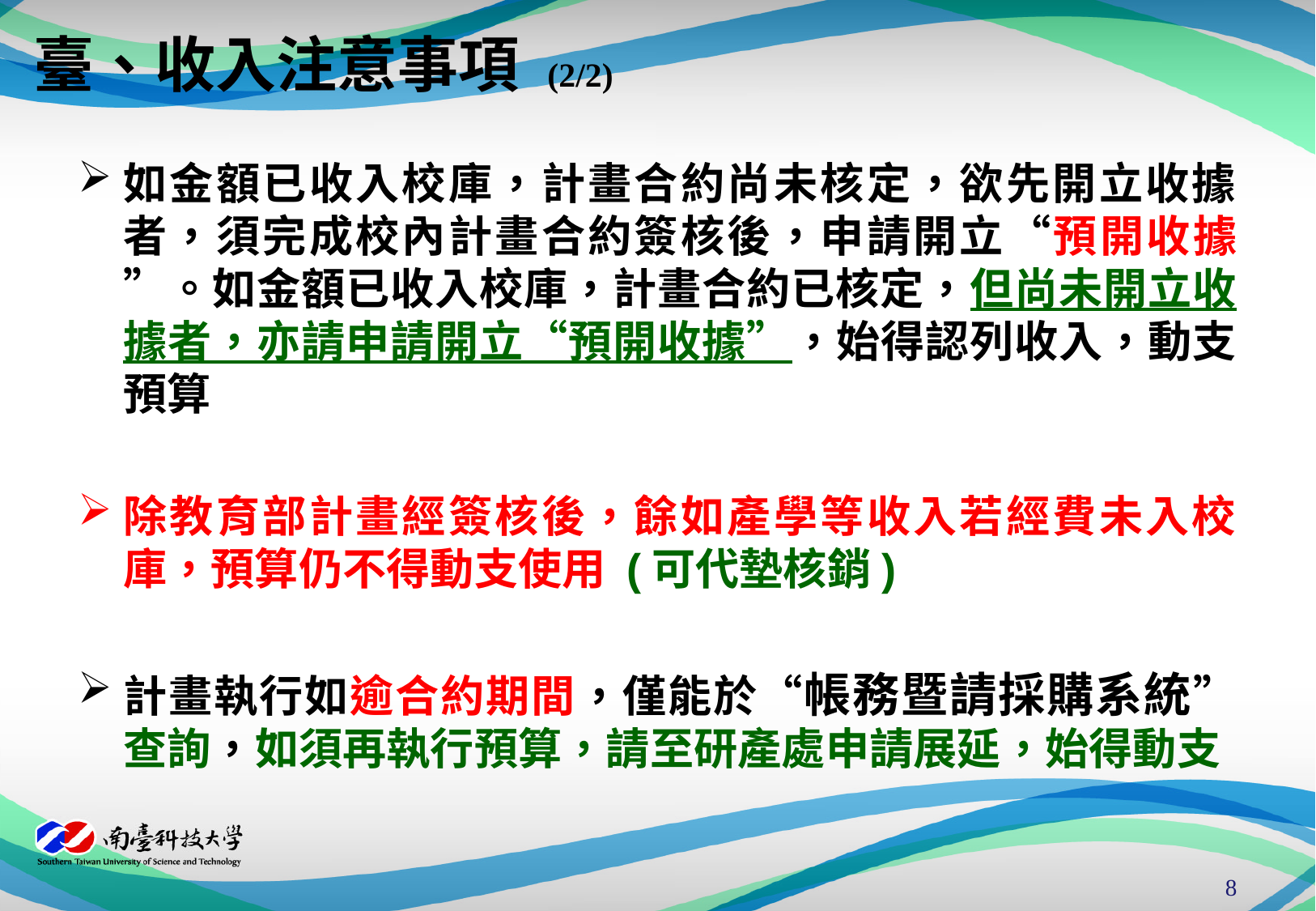

臺、收入注意事項 (2/2)
如金額已收入校庫，計畫合約尚未核定，欲先開立收據者，須完成校內計畫合約簽核後，申請開立“預開收據”。如金額已收入校庫，計畫合約已核定，但尚未開立收據者，亦請申請開立“預開收據”，始得認列收入，動支預算

除教育部計畫經簽核後，餘如產學等收入若經費未入校庫，預算仍不得動支使用 (可代墊核銷)

計畫執行如逾合約期間，僅能於“帳務暨請採購系統”查詢，如須再執行預算，請至研產處申請展延，始得動支

8